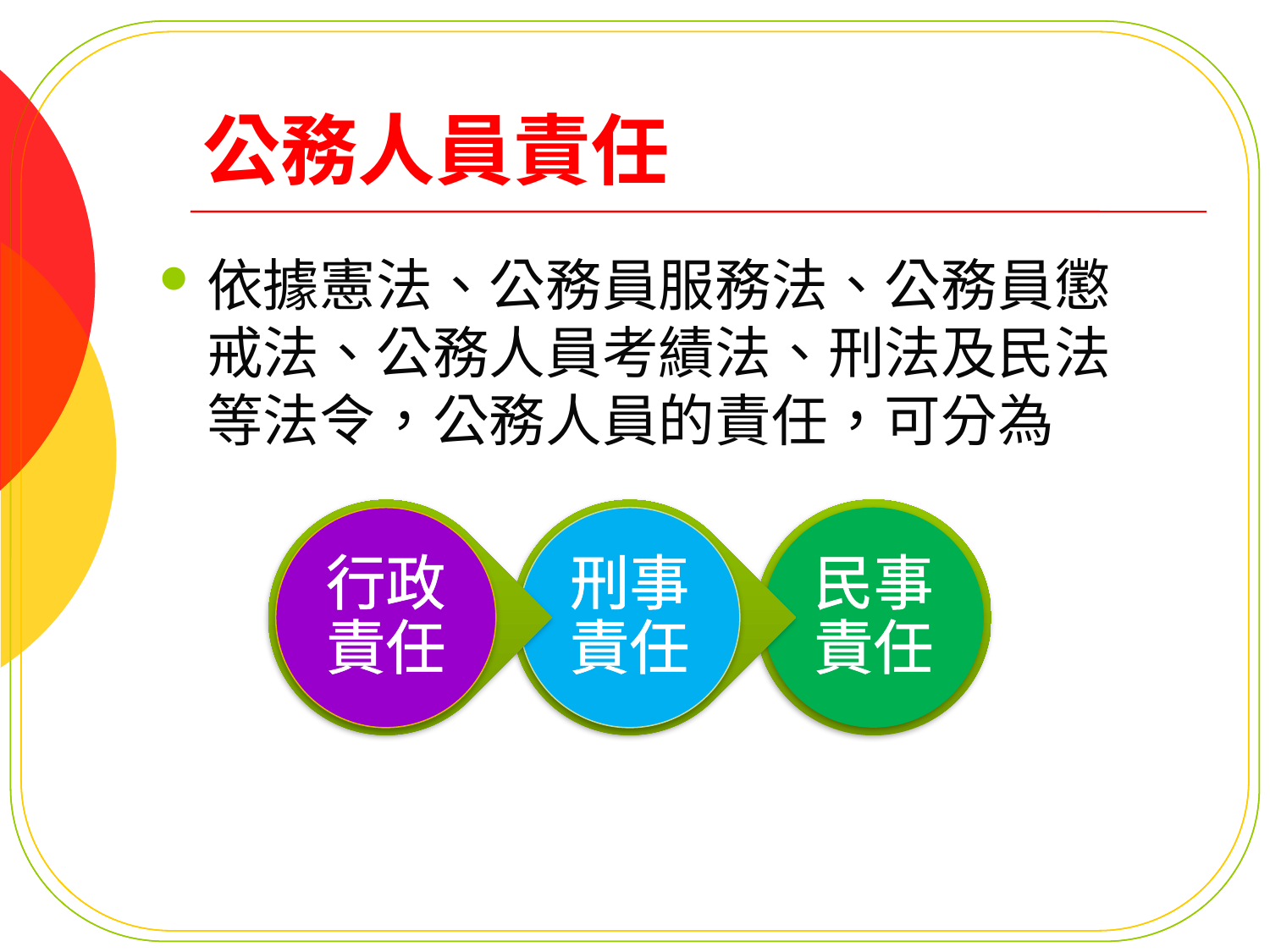

# 公務人員責任
依據憲法、公務員服務法、公務員懲戒法、公務人員考績法、刑法及民法等法令，公務人員的責任，可分為
民事責任
刑事責任
行政責任